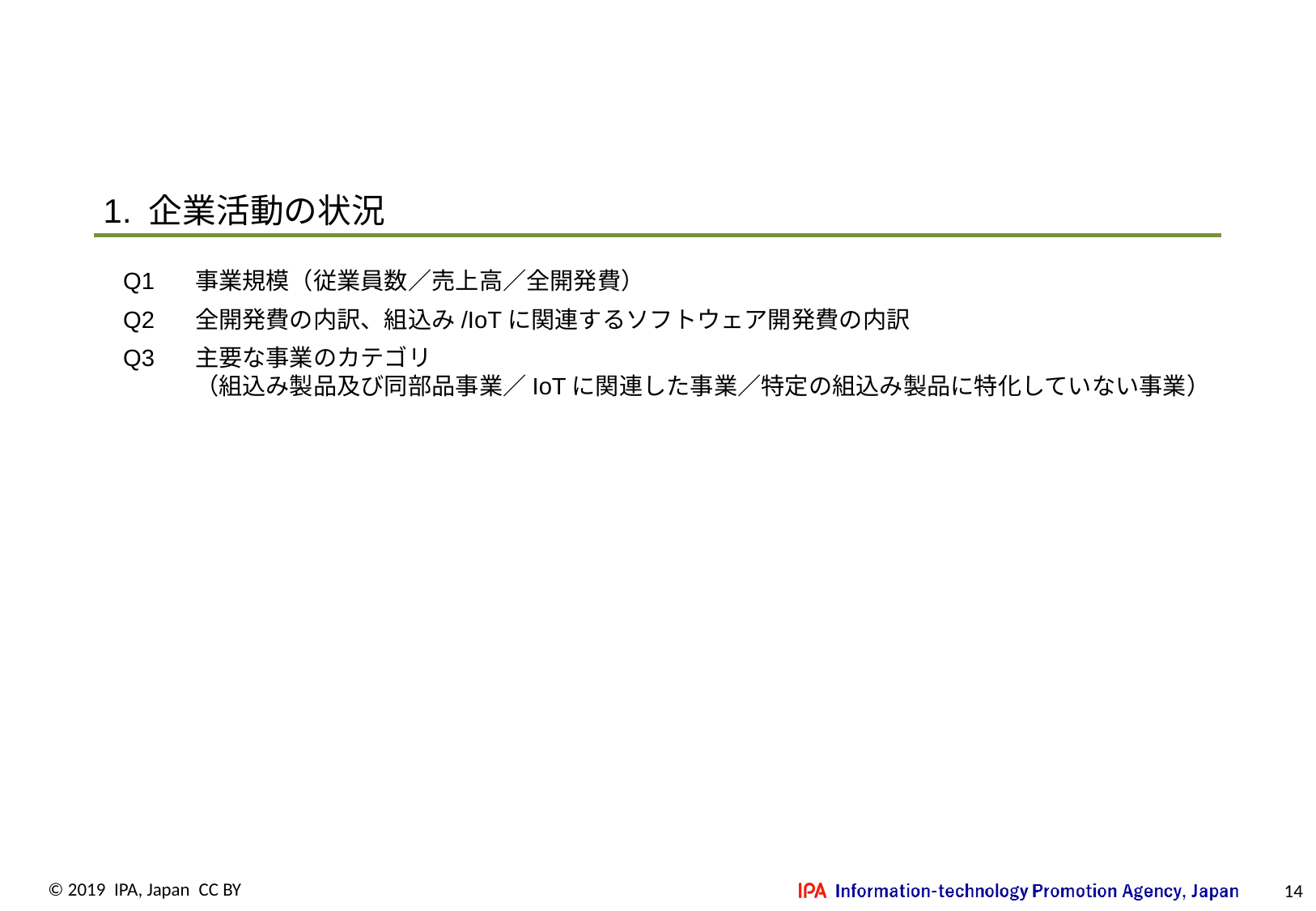

1. 企業活動の状況
Q1	事業規模（従業員数／売上高／全開発費）
Q2	全開発費の内訳、組込み/IoTに関連するソフトウェア開発費の内訳
Q3	主要な事業のカテゴリ
	（組込み製品及び同部品事業／IoTに関連した事業／特定の組込み製品に特化していない事業）